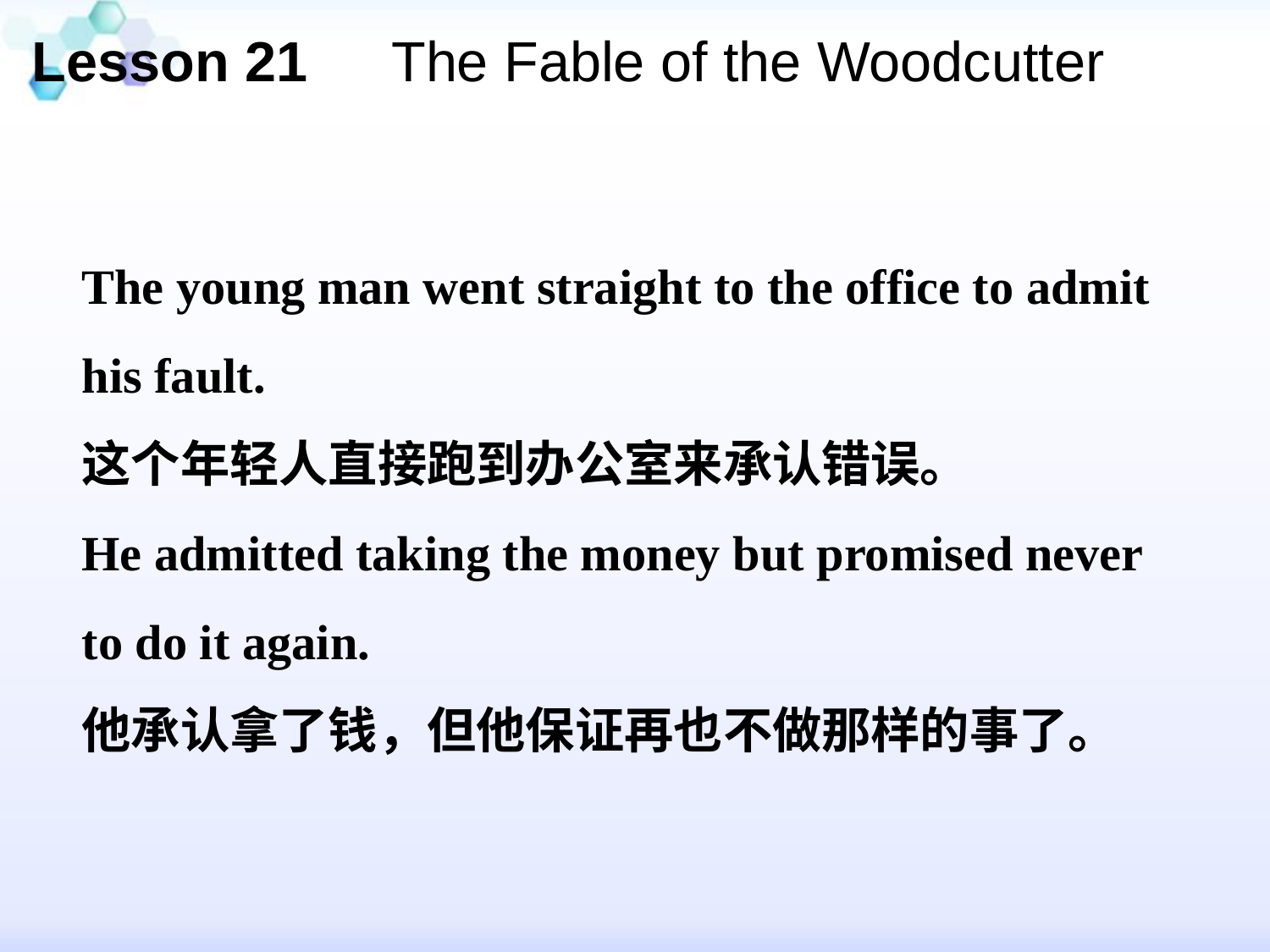

Lesson 21　The Fable of the Woodcutter
The young man went straight to the office to admit his fault.
这个年轻人直接跑到办公室来承认错误。
He admitted taking the money but promised never to do it again.
他承认拿了钱，但他保证再也不做那样的事了。